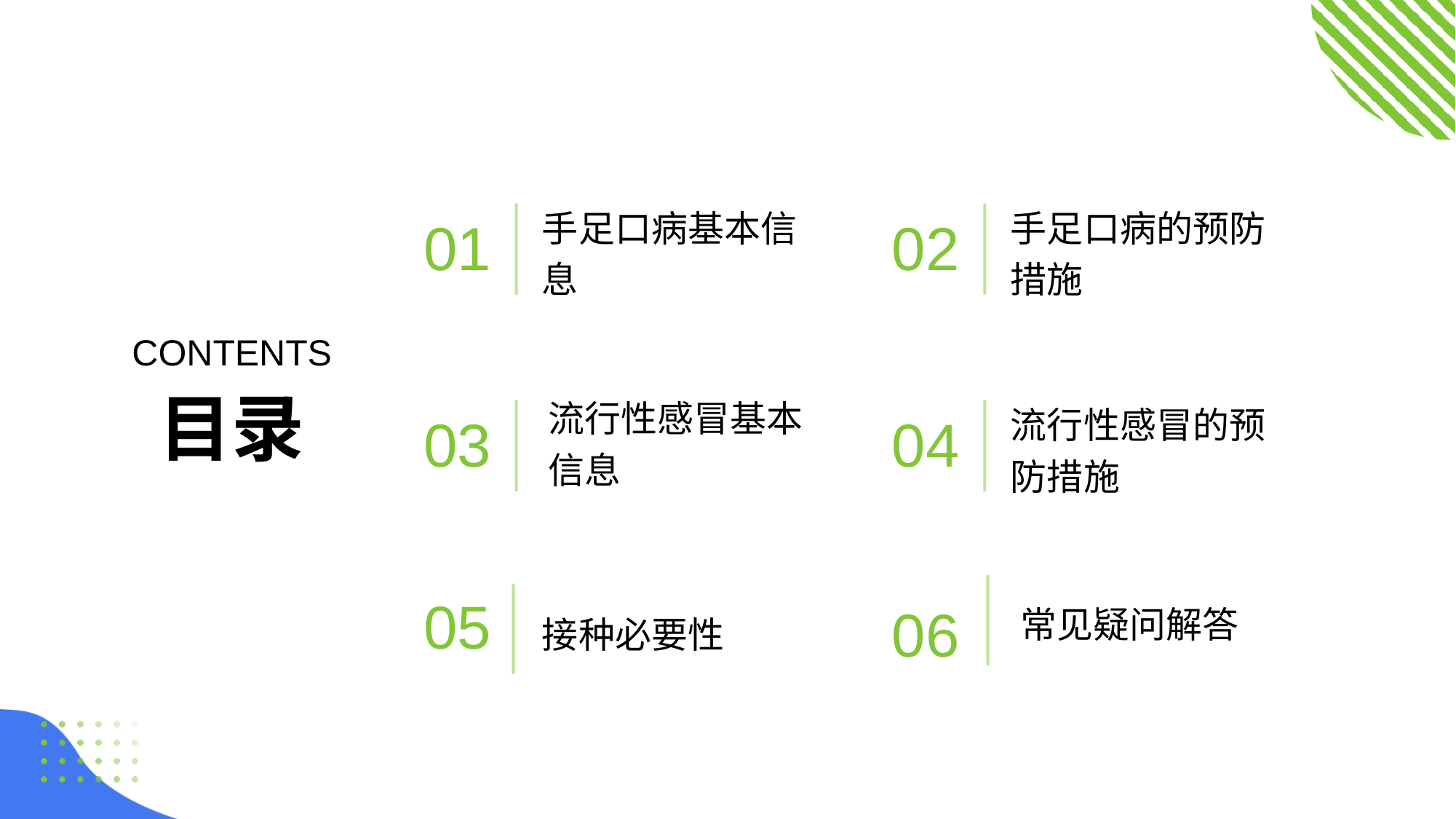

手足口病的预防措施
手足口病基本信息

02
01
CONTENTS
目录
流行性感冒基本信息
流行性感冒的预防措施

04
03
常见疑问解答

接种必要性

05
06